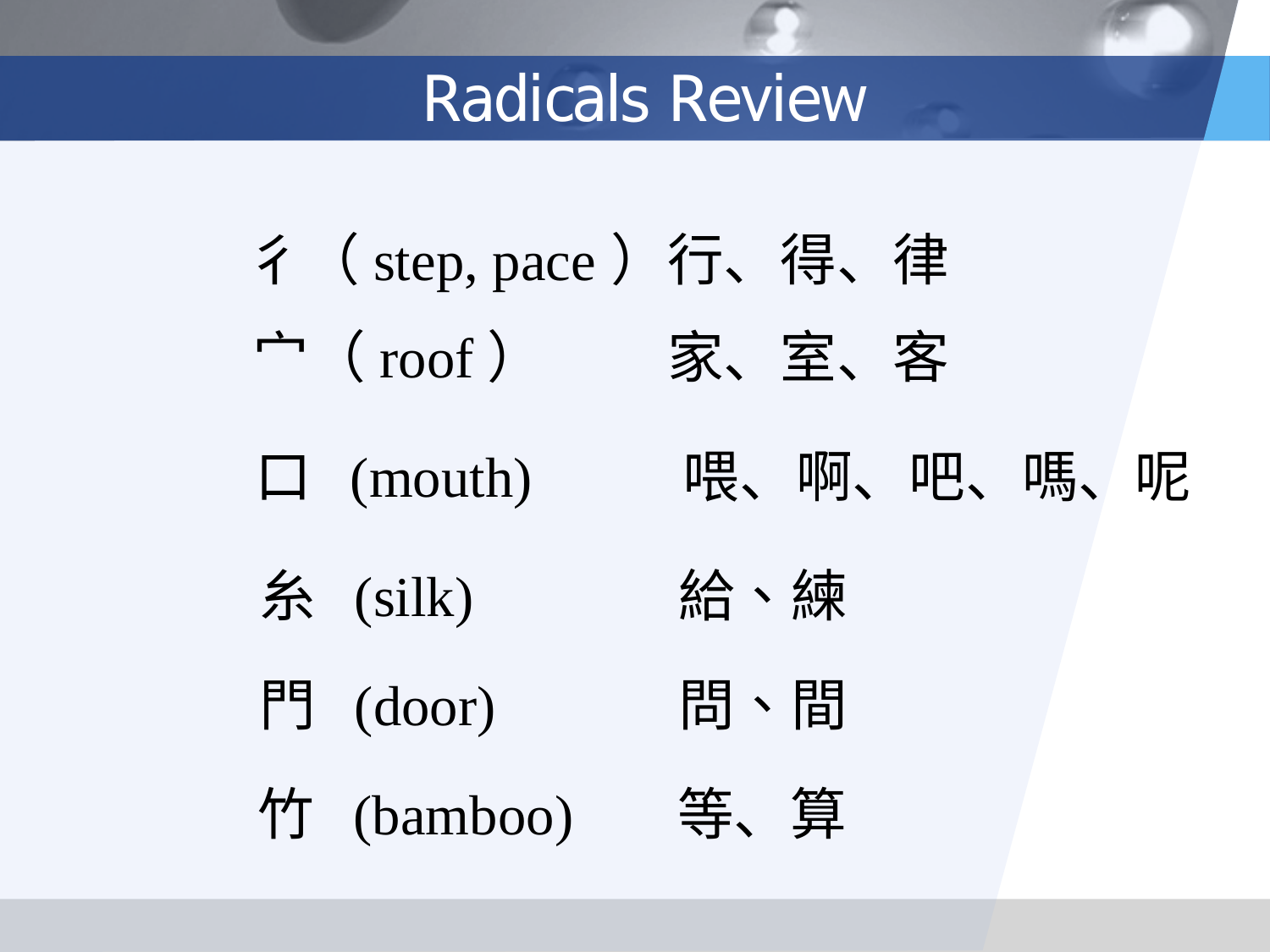

# Radicals Review
彳（step, pace）
行、得、律
宀（roof）
家、室、客
口  (mouth)
喂、啊、吧、嗎、呢
糸  (silk)
給、練
門  (door)
問、間
竹  (bamboo)
等、算